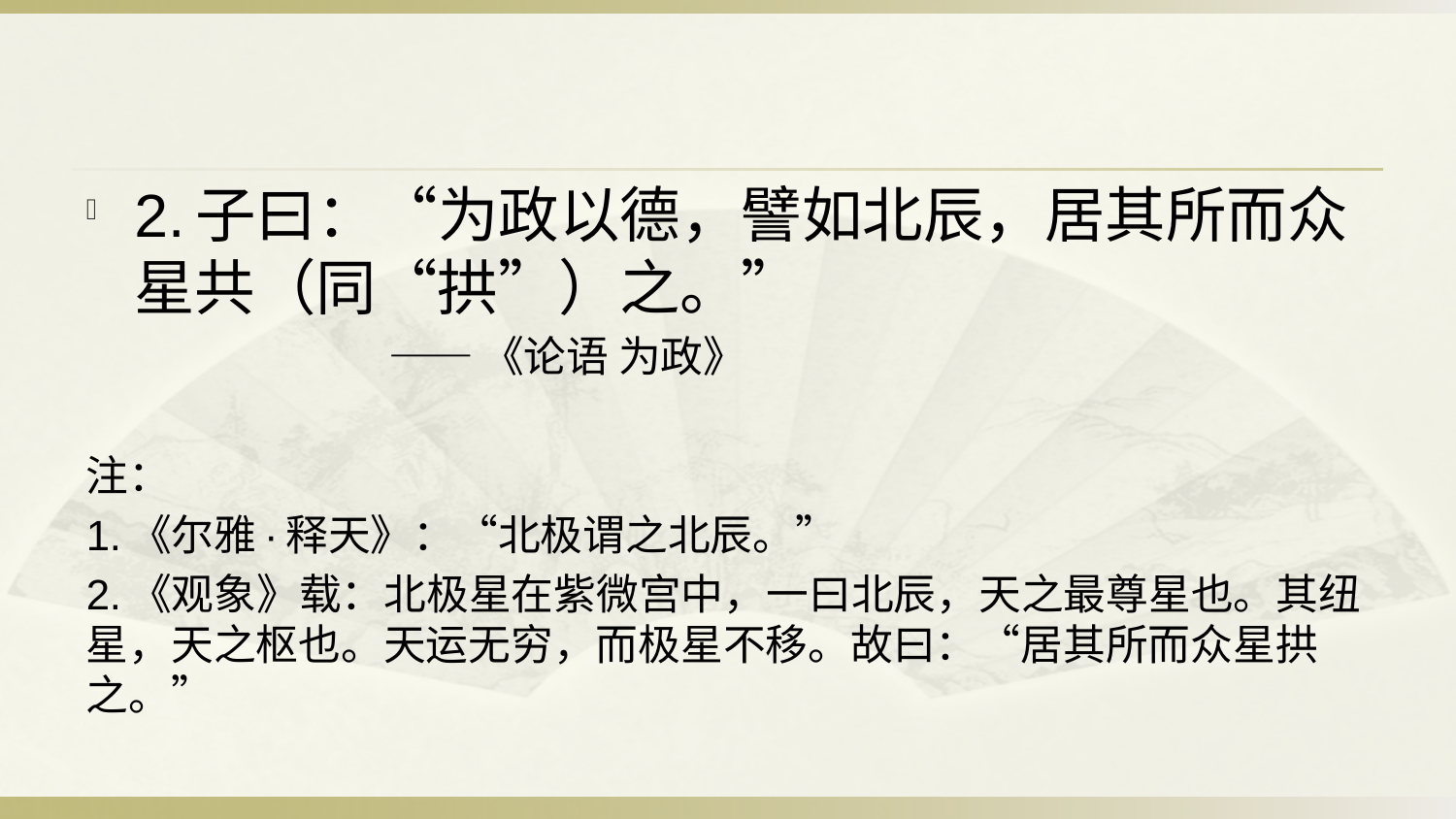

#
2.子曰：“为政以德，譬如北辰，居其所而众星共（同“拱”）之。”
                                ——《论语 为政》

注：
1.《尔雅·释天》：“北极谓之北辰。”
2.《观象》载：北极星在紫微宫中，一曰北辰，天之最尊星也。其纽星，天之枢也。天运无穷，而极星不移。故曰：“居其所而众星拱之。”